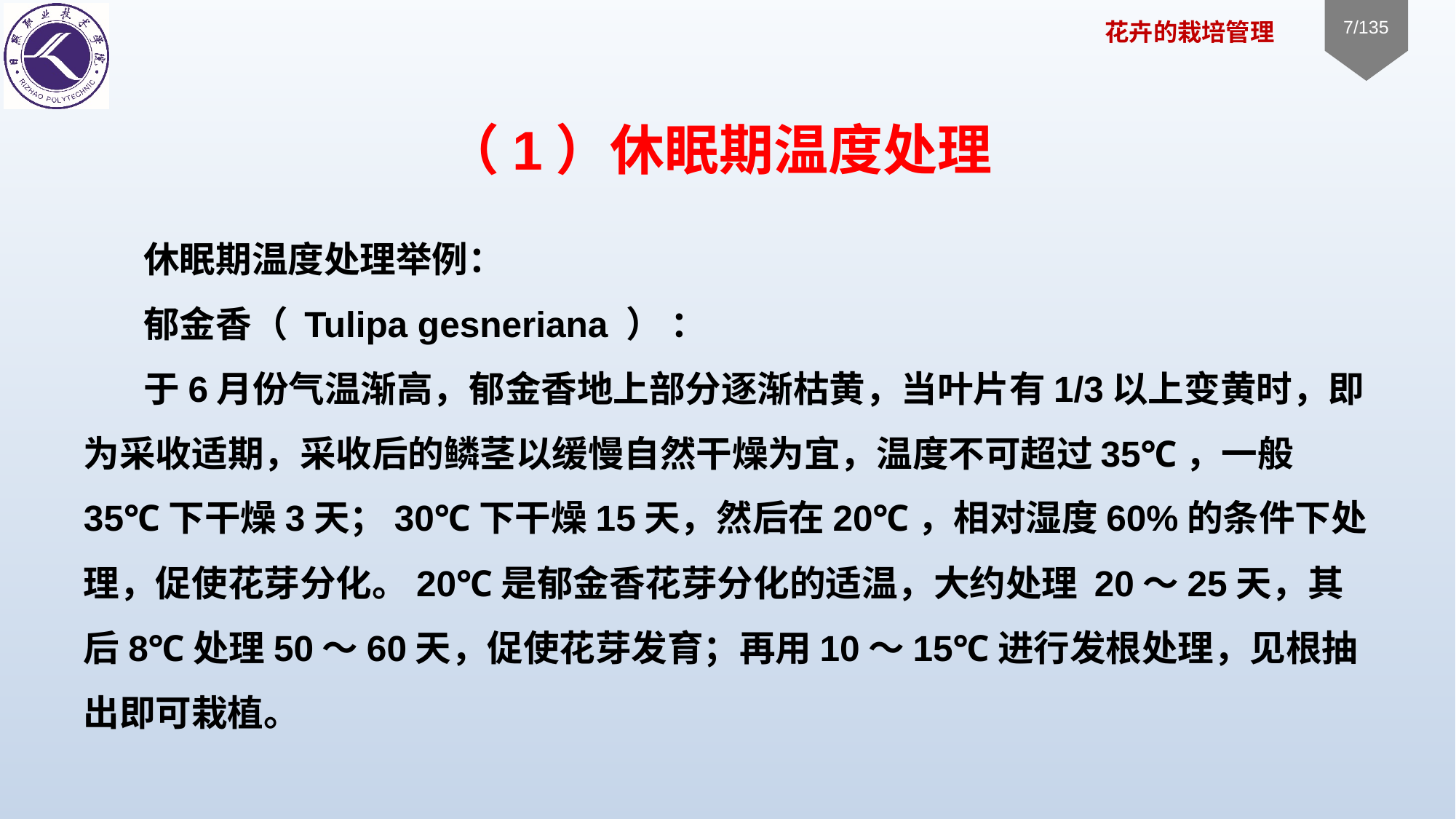

# （1）休眠期温度处理
休眠期温度处理举例：
郁金香（ Tulipa gesneriana ） ：
于6月份气温渐高，郁金香地上部分逐渐枯黄，当叶片有1/3以上变黄时，即为采收适期，采收后的鳞茎以缓慢自然干燥为宜，温度不可超过35℃，一般35℃下干燥3天；30℃下干燥15天，然后在20℃，相对湿度60%的条件下处理，促使花芽分化。20℃是郁金香花芽分化的适温，大约处理 20～25天，其后8℃处理50～60天，促使花芽发育；再用10～15℃进行发根处理，见根抽出即可栽植。